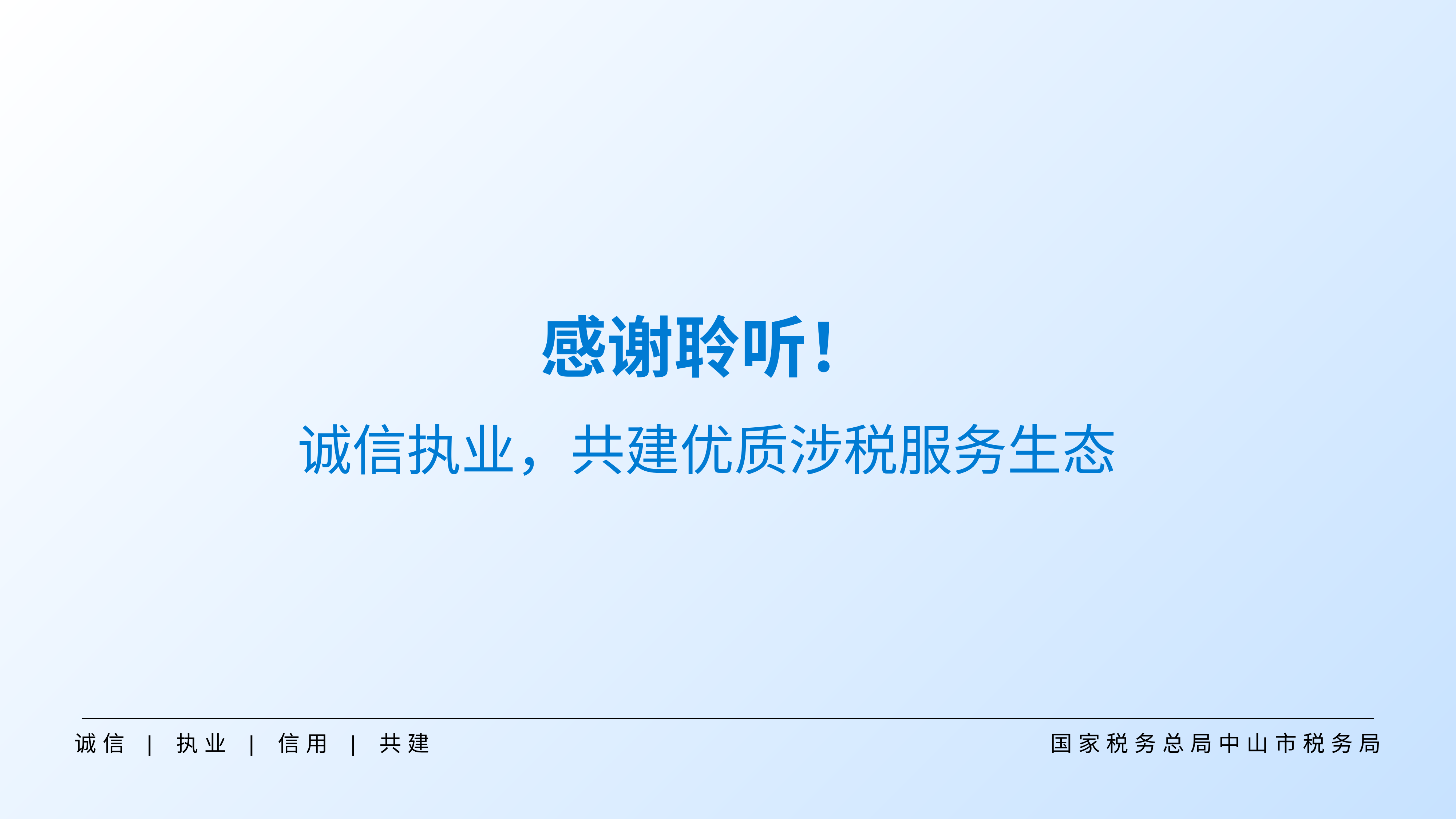

感谢聆听！
诚信执业，共建优质涉税服务生态

诚信 | 执业 | 信用 | 共建
国家税务总局中山市税务局